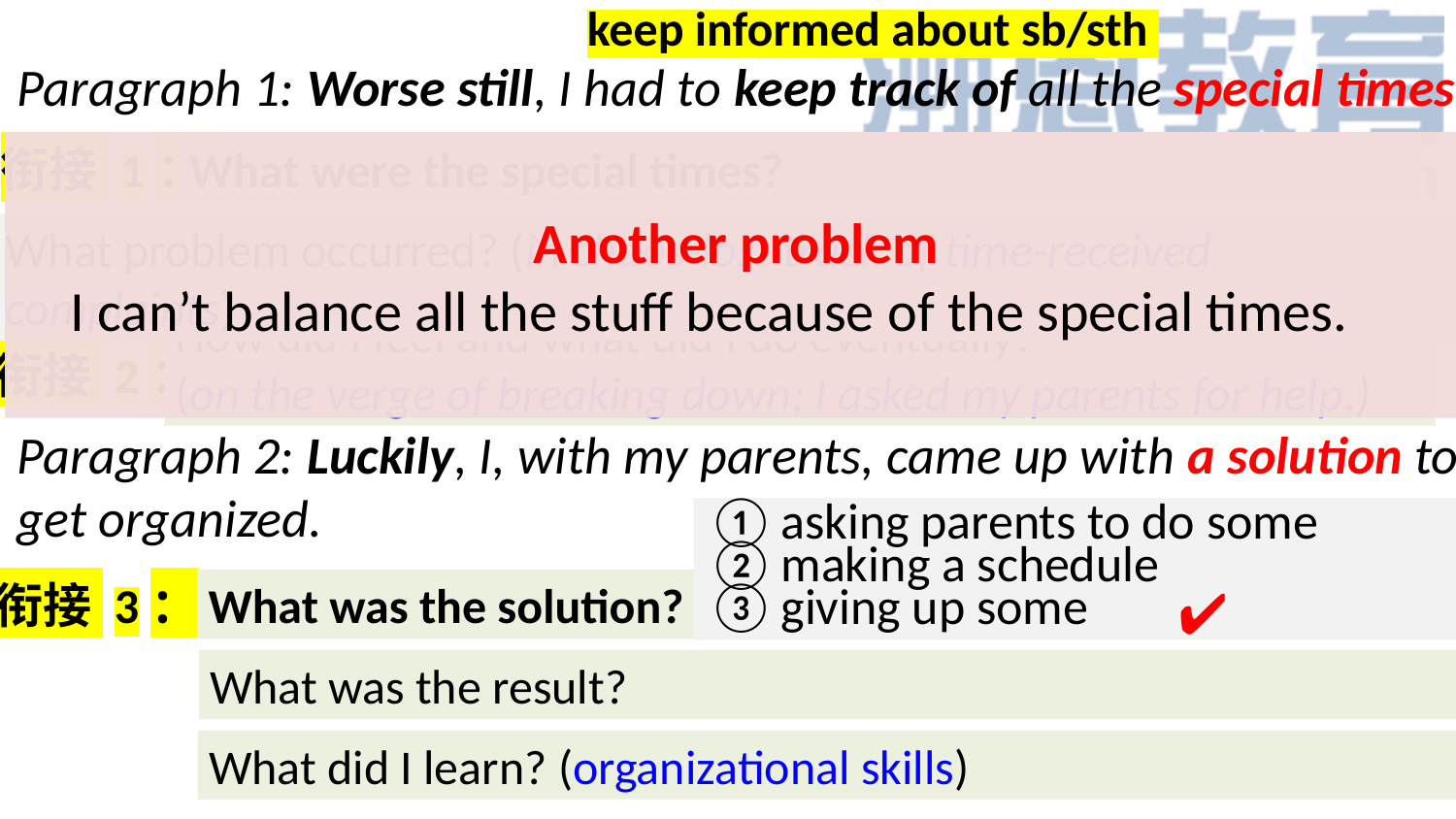

Paragraph 1: Worse still, I had to keep track of all the special times.

Paragraph 2: Luckily, I, with my parents, came up with a solution to get organized.

keep informed about sb/sth

                                        Another problem
    I can’t balance all the stuff because of the special times.

衔接 1：
What were the special times?
What problem occurred? (in chaos-lost track of time-received complaints)
How did I feel and what did I do eventually?
(on the verge of breaking down; I asked my parents for help.)
衔接 2：
asking parents to do some
making a schedule
giving up some
✔
衔接 3：
What was the solution?
What was the result?
What did I learn? (organizational skills)